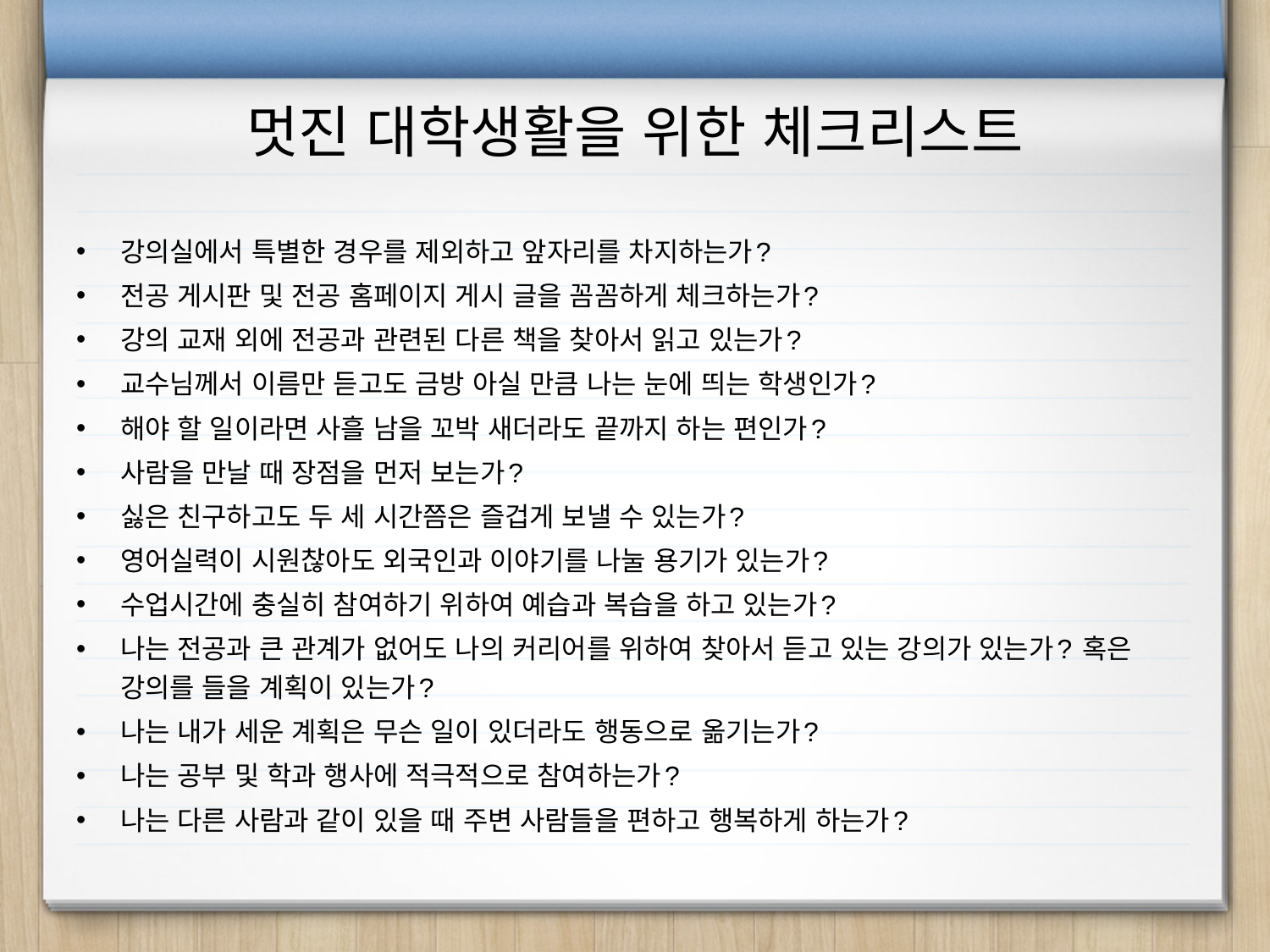

# 멋진 대학생활을 위한 체크리스트
강의실에서 특별한 경우를 제외하고 앞자리를 차지하는가?
전공 게시판 및 전공 홈페이지 게시 글을 꼼꼼하게 체크하는가?
강의 교재 외에 전공과 관련된 다른 책을 찾아서 읽고 있는가?
교수님께서 이름만 듣고도 금방 아실 만큼 나는 눈에 띄는 학생인가?
해야 할 일이라면 사흘 남을 꼬박 새더라도 끝까지 하는 편인가?
사람을 만날 때 장점을 먼저 보는가?
싫은 친구하고도 두 세 시간쯤은 즐겁게 보낼 수 있는가?
영어실력이 시원찮아도 외국인과 이야기를 나눌 용기가 있는가?
수업시간에 충실히 참여하기 위하여 예습과 복습을 하고 있는가?
나는 전공과 큰 관계가 없어도 나의 커리어를 위하여 찾아서 듣고 있는 강의가 있는가? 혹은 강의를 들을 계획이 있는가?
나는 내가 세운 계획은 무슨 일이 있더라도 행동으로 옮기는가?
나는 공부 및 학과 행사에 적극적으로 참여하는가?
나는 다른 사람과 같이 있을 때 주변 사람들을 편하고 행복하게 하는가?